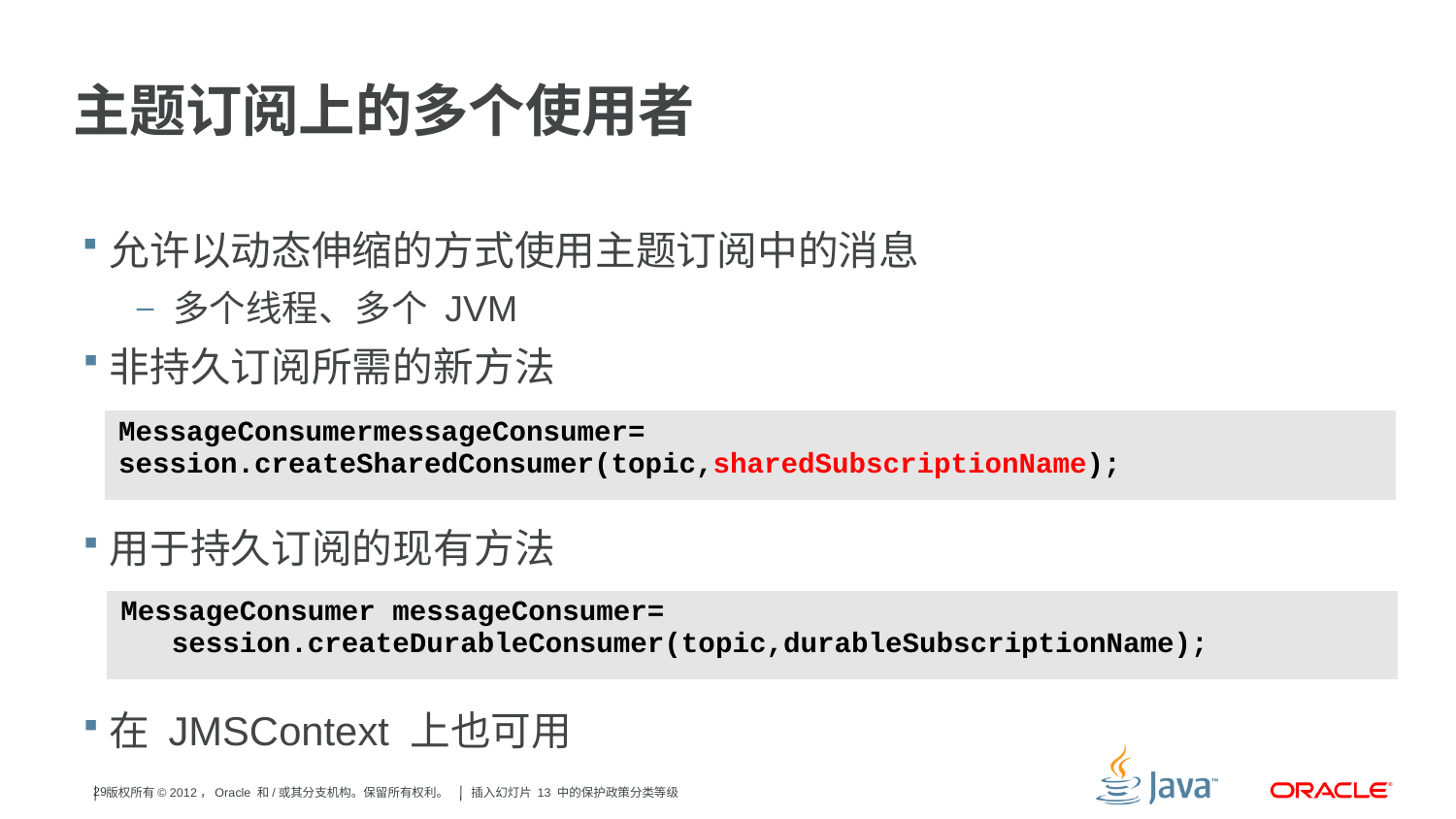

# 主题订阅上的多个使用者

允许以动态伸缩的方式使用主题订阅中的消息
多个线程、多个 JVM
非持久订阅所需的新方法

用于持久订阅的现有方法

在 JMSContext 上也可用
| MessageConsumermessageConsumer= session.createSharedConsumer(topic,sharedSubscriptionName); |
| --- |
| MessageConsumer messageConsumer= session.createDurableConsumer(topic,durableSubscriptionName); |
| --- |